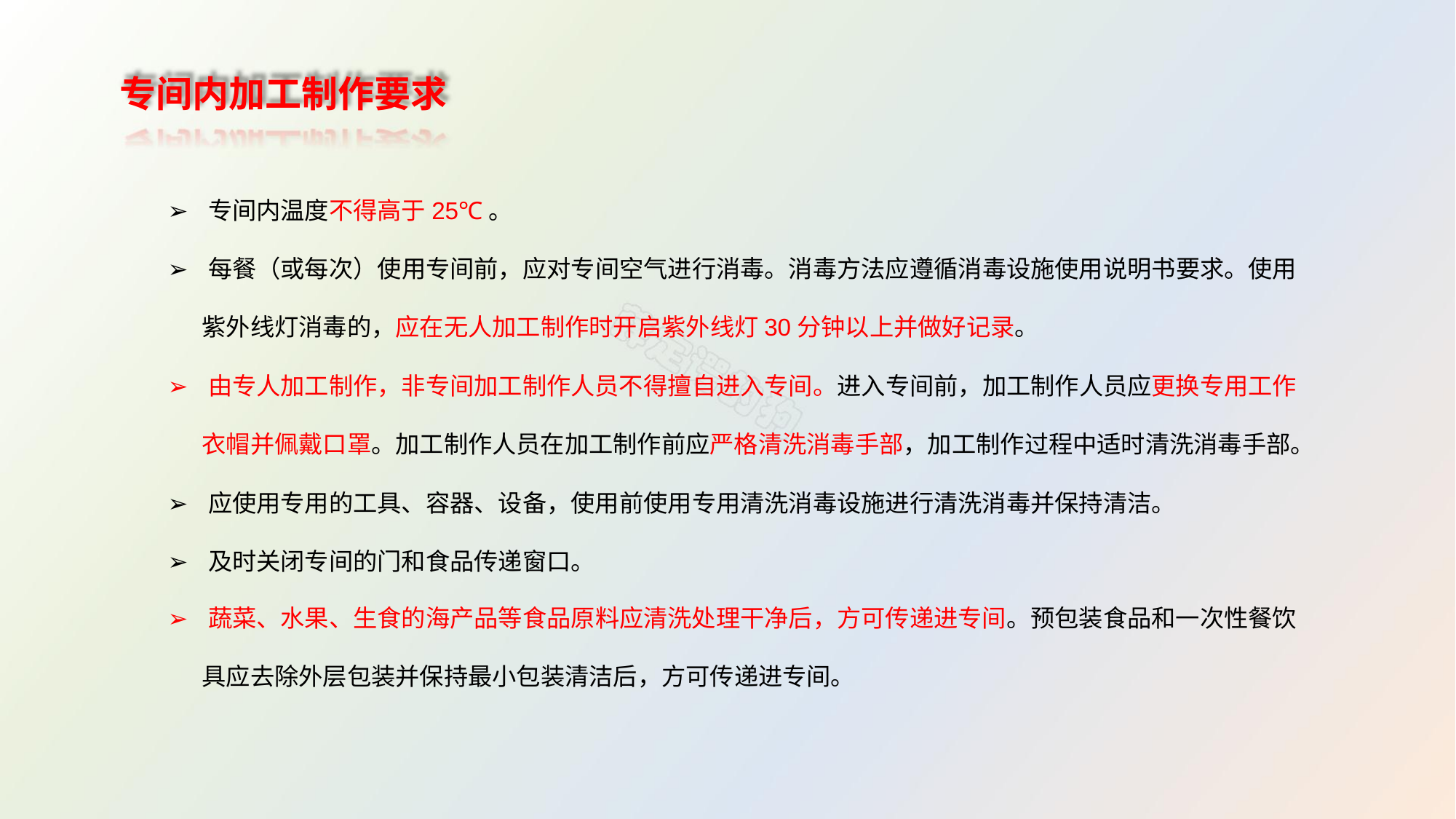

专间内加工制作要求
➢ 专间内温度不得高于25℃。
➢ 每餐（或每次）使用专间前，应对专间空气进行消毒。消毒方法应遵循消毒设施使用说明书要求。使用
紫外线灯消毒的，应在无人加工制作时开启紫外线灯30分钟以上并做好记录。
➢ 由专人加工制作，非专间加工制作人员不得擅自进入专间。进入专间前，加工制作人员应更换专用工作
衣帽并佩戴口罩。加工制作人员在加工制作前应严格清洗消毒手部，加工制作过程中适时清洗消毒手部。
➢ 应使用专用的工具、容器、设备，使用前使用专用清洗消毒设施进行清洗消毒并保持清洁。
➢ 及时关闭专间的门和食品传递窗口。
➢ 蔬菜、水果、生食的海产品等食品原料应清洗处理干净后，方可传递进专间。预包装食品和一次性餐饮
具应去除外层包装并保持最小包装清洁后，方可传递进专间。